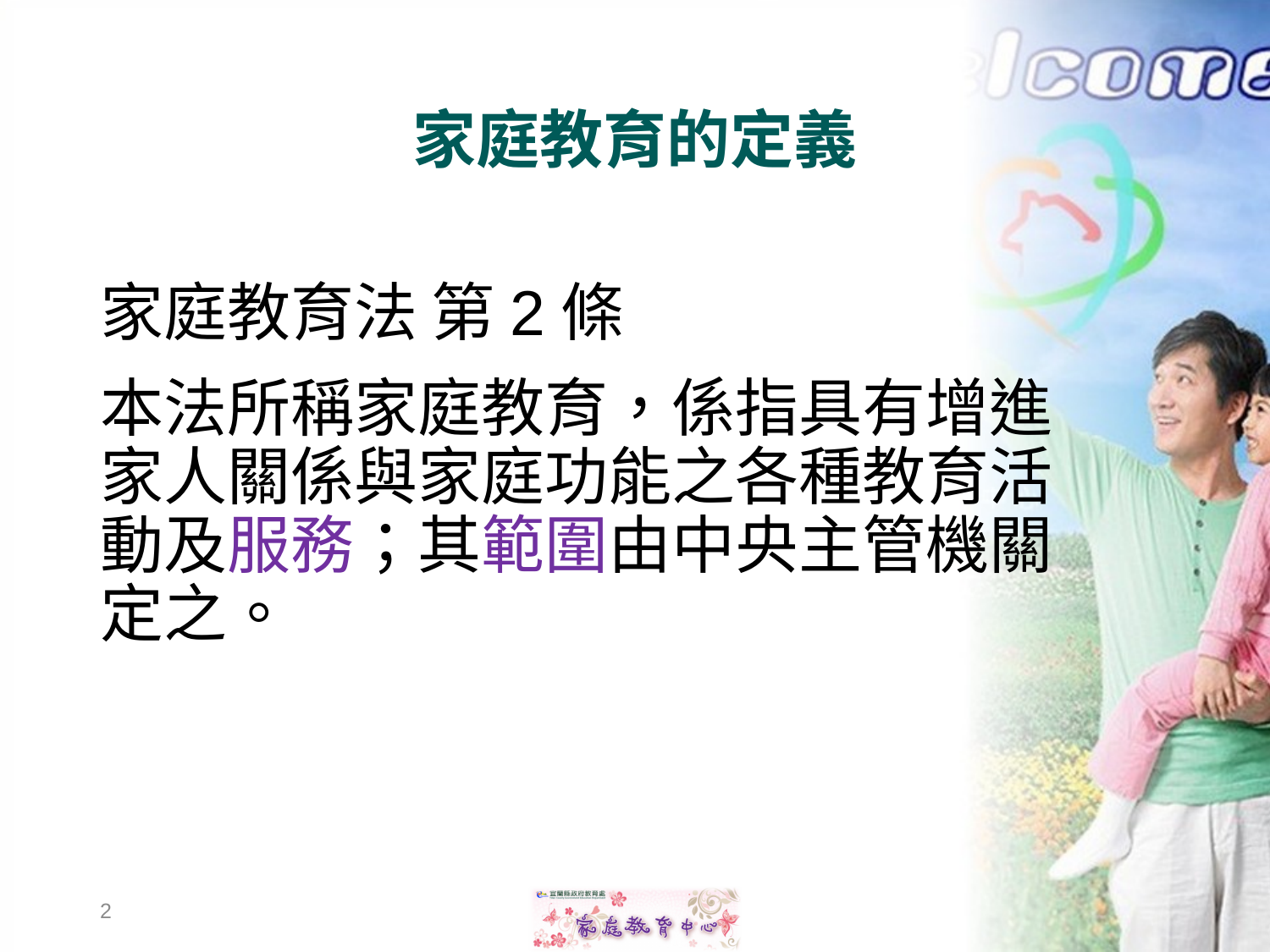

# 家庭教育的定義
家庭教育法 第2條
本法所稱家庭教育，係指具有增進家人關係與家庭功能之各種教育活動及服務；其範圍由中央主管機關定之。

2